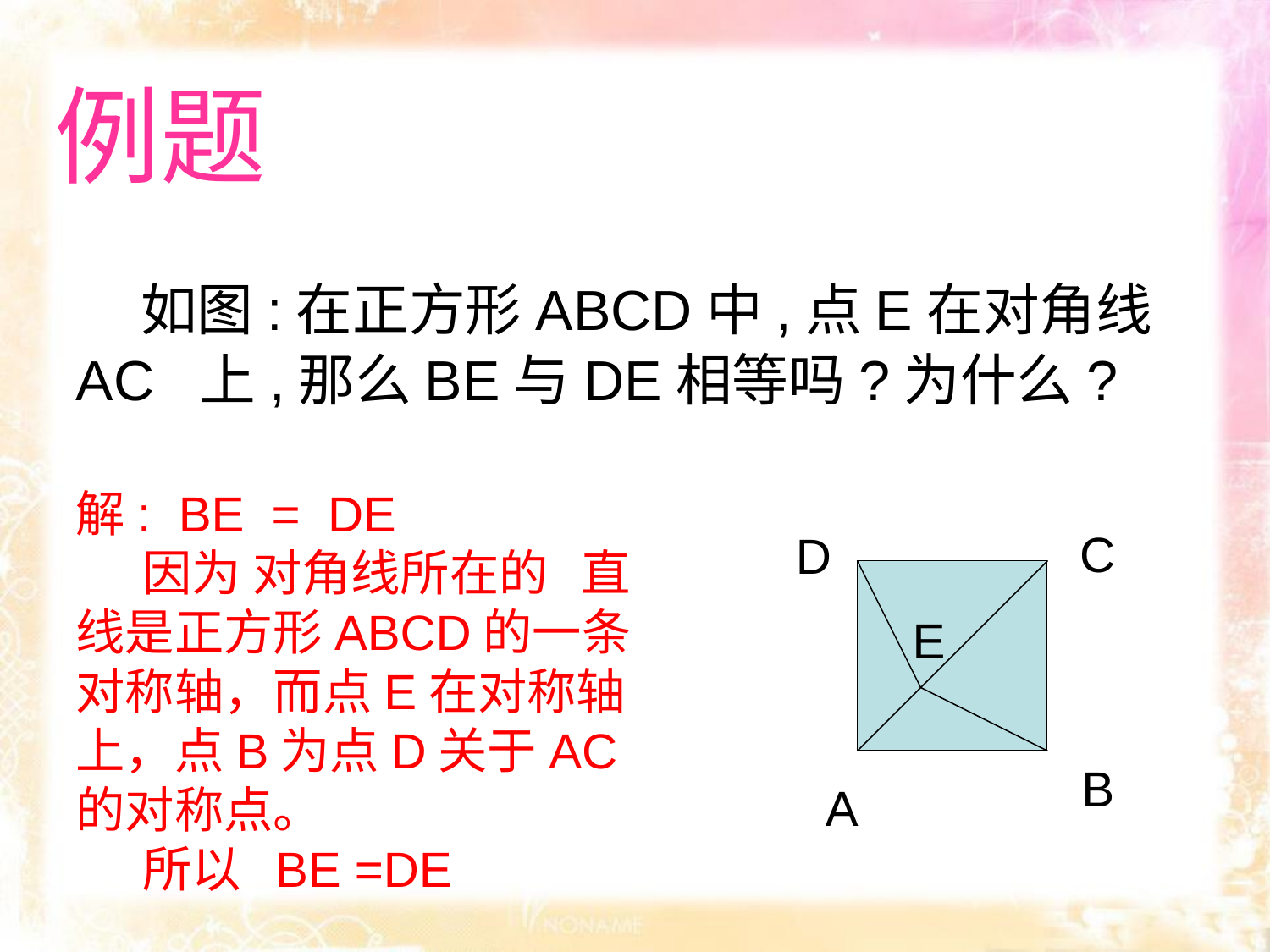

例题
   如图:在正方形ABCD中,点E在对角线AC  上,那么BE与DE相等吗?为什么?

解:  BE  =  DE
     因为 对角线所在的   直线是正方形ABCD的一条对称轴，而点E在对称轴上，点B为点D关于AC的对称点。
     所以  BE =DE
C
D

E

B
A